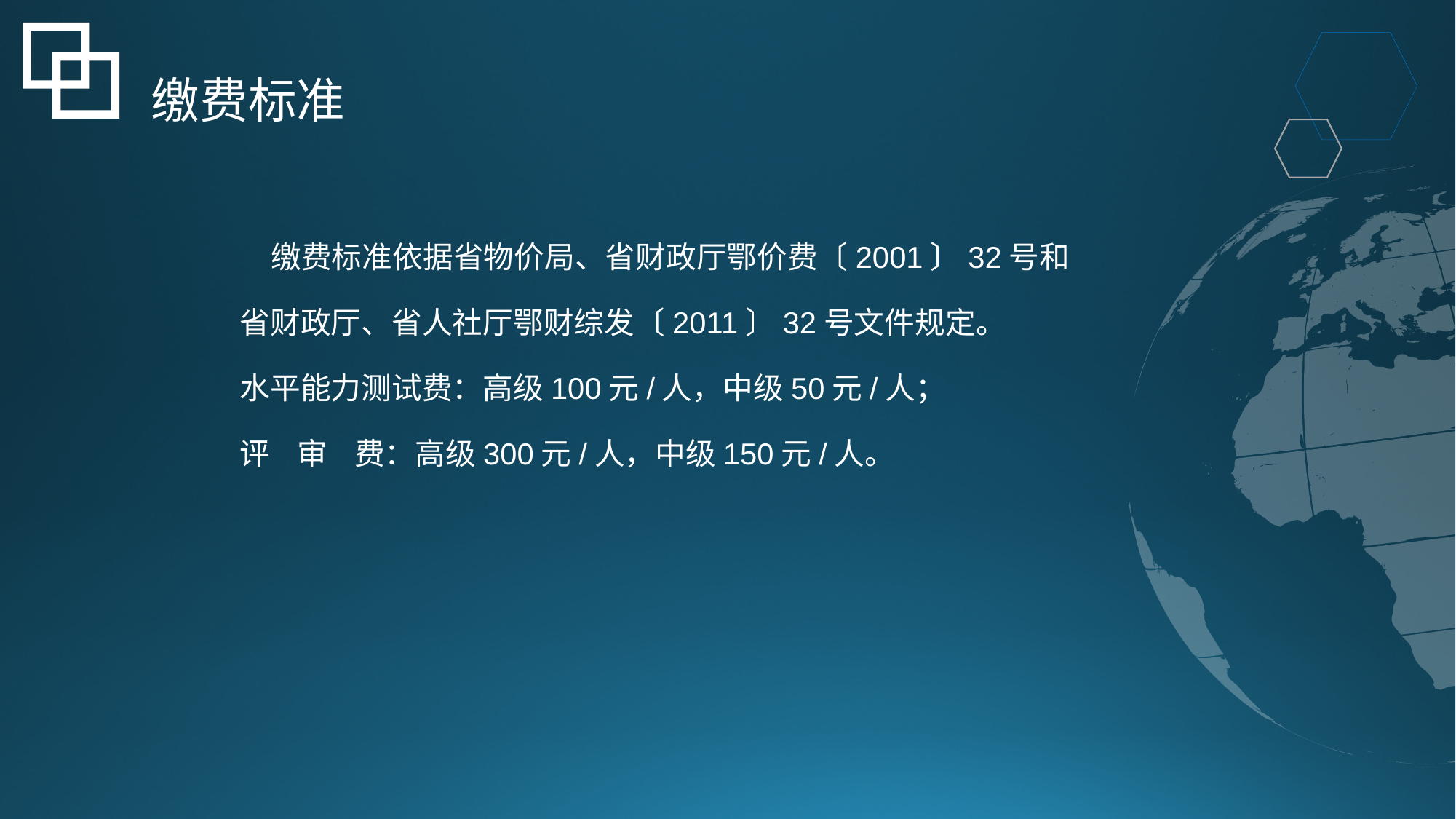

缴费标准
    缴费标准依据省物价局、省财政厅鄂价费〔2001〕32号和省财政厅、省人社厅鄂财综发〔2011〕32号文件规定。
水平能力测试费：高级100元/人，中级50元/人；
评    审    费：高级300元/人，中级150元/人。